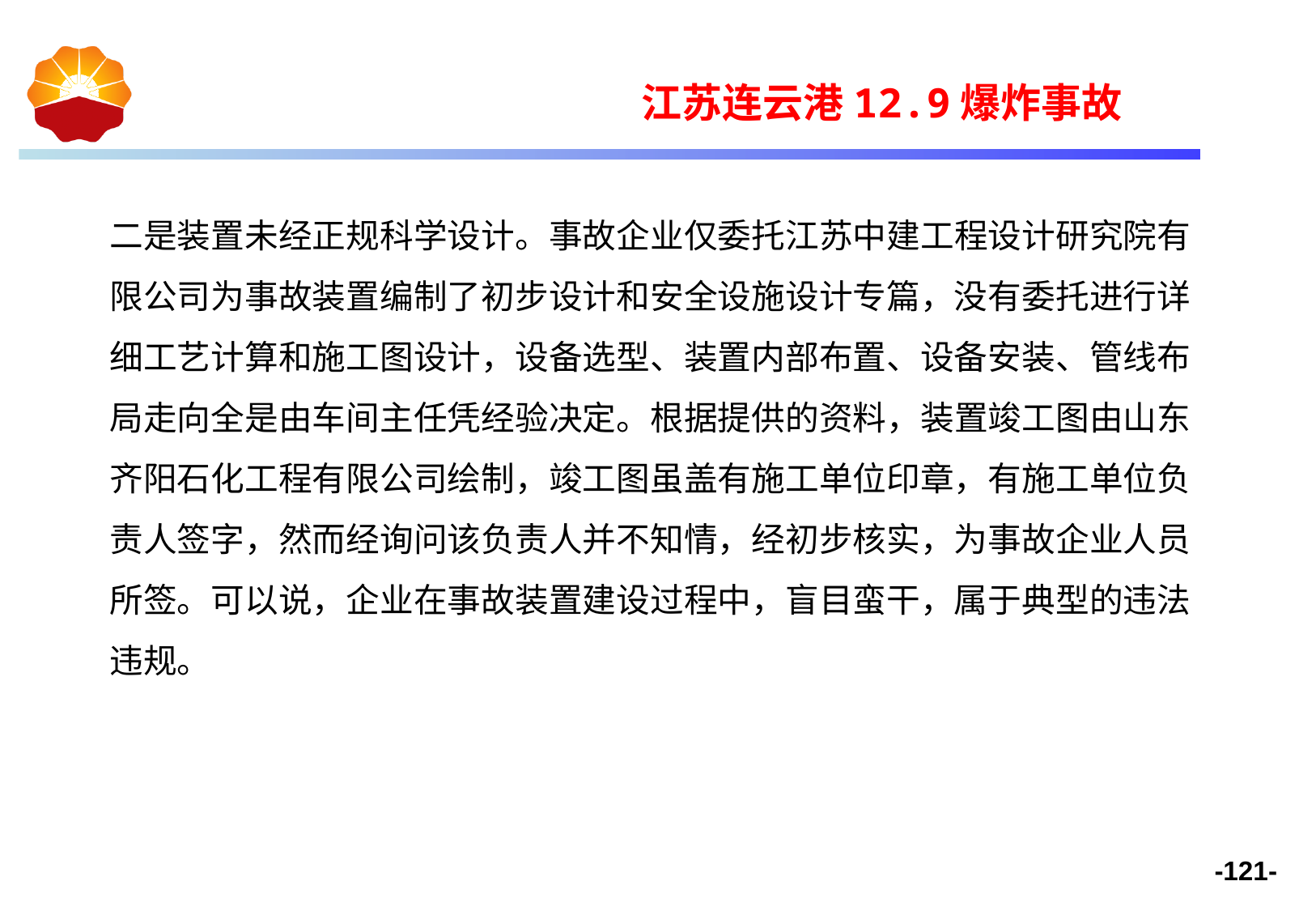

江苏连云港12.9爆炸事故
二是装置未经正规科学设计。事故企业仅委托江苏中建工程设计研究院有限公司为事故装置编制了初步设计和安全设施设计专篇，没有委托进行详细工艺计算和施工图设计，设备选型、装置内部布置、设备安装、管线布局走向全是由车间主任凭经验决定。根据提供的资料，装置竣工图由山东齐阳石化工程有限公司绘制，竣工图虽盖有施工单位印章，有施工单位负责人签字，然而经询问该负责人并不知情，经初步核实，为事故企业人员所签。可以说，企业在事故装置建设过程中，盲目蛮干，属于典型的违法违规。